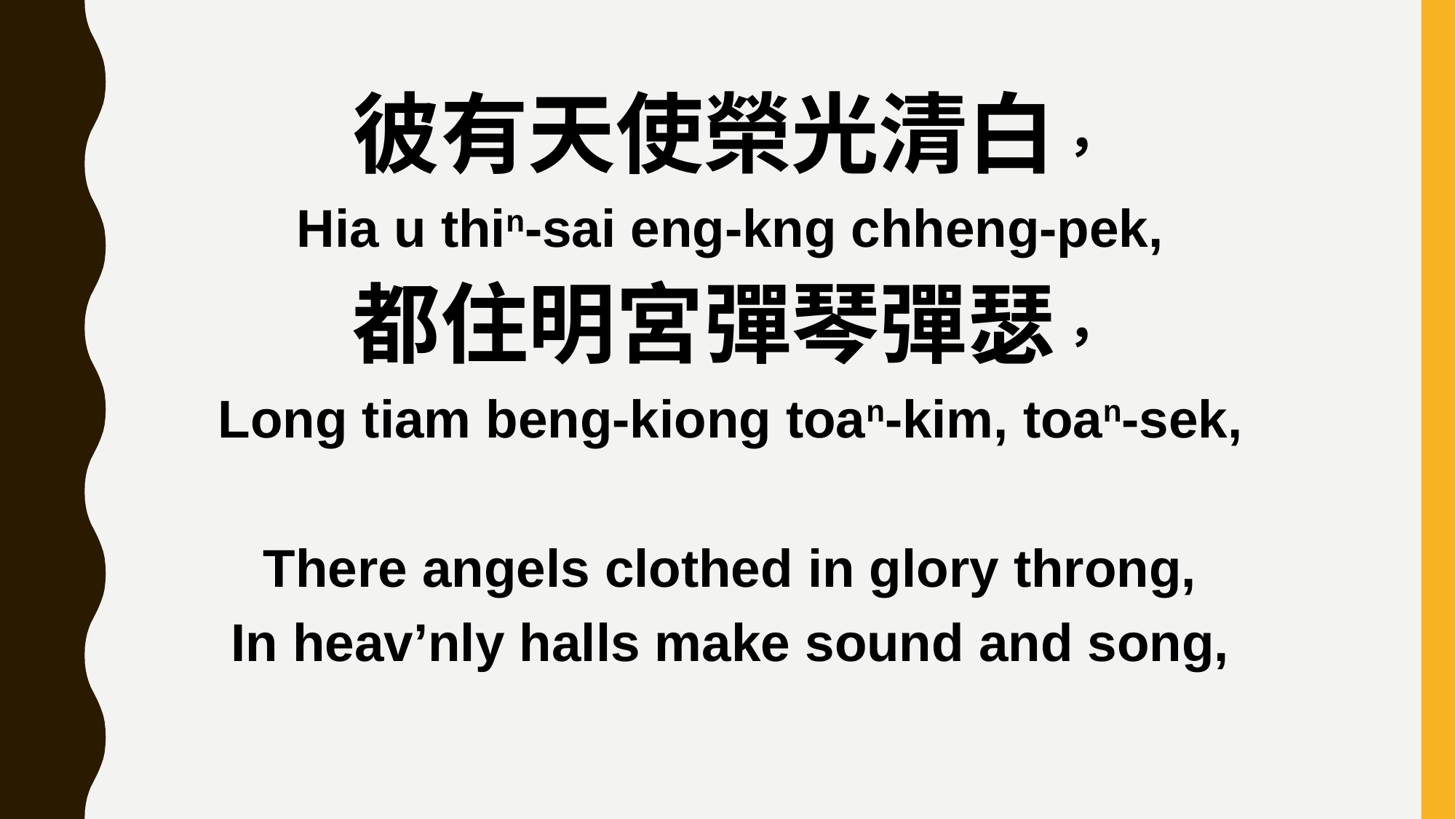

彼有天使榮光清白，
Hia u thin-sai eng-kng chheng-pek,
都住明宮彈琴彈瑟，
Long tiam beng-kiong toan-kim, toan-sek,

There angels clothed in glory throng,
In heav’nly halls make sound and song,